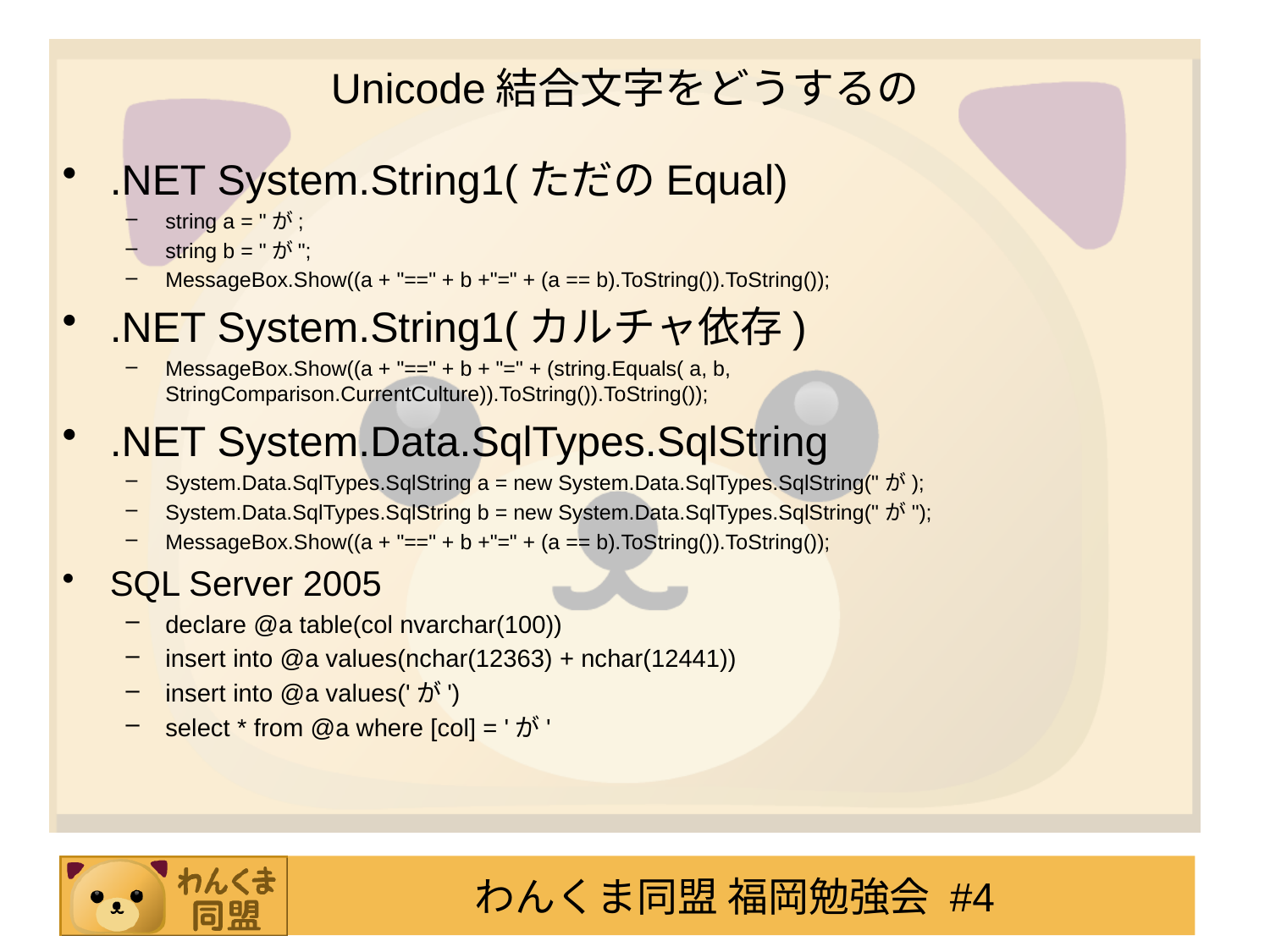

# Unicode結合文字をどうするの
.NET System.String1(ただのEqual)
string a = "が;
string b = "が";
MessageBox.Show((a + "==" + b +"=" + (a == b).ToString()).ToString());
.NET System.String1(カルチャ依存)
MessageBox.Show((a + "==" + b + "=" + (string.Equals( a, b, StringComparison.CurrentCulture)).ToString()).ToString());
.NET System.Data.SqlTypes.SqlString
System.Data.SqlTypes.SqlString a = new System.Data.SqlTypes.SqlString("が);
System.Data.SqlTypes.SqlString b = new System.Data.SqlTypes.SqlString("が");
MessageBox.Show((a + "==" + b +"=" + (a == b).ToString()).ToString());
SQL Server 2005
declare @a table(col nvarchar(100))
insert into @a values(nchar(12363) + nchar(12441))
insert into @a values('が')
select * from @a where [col] = 'が'